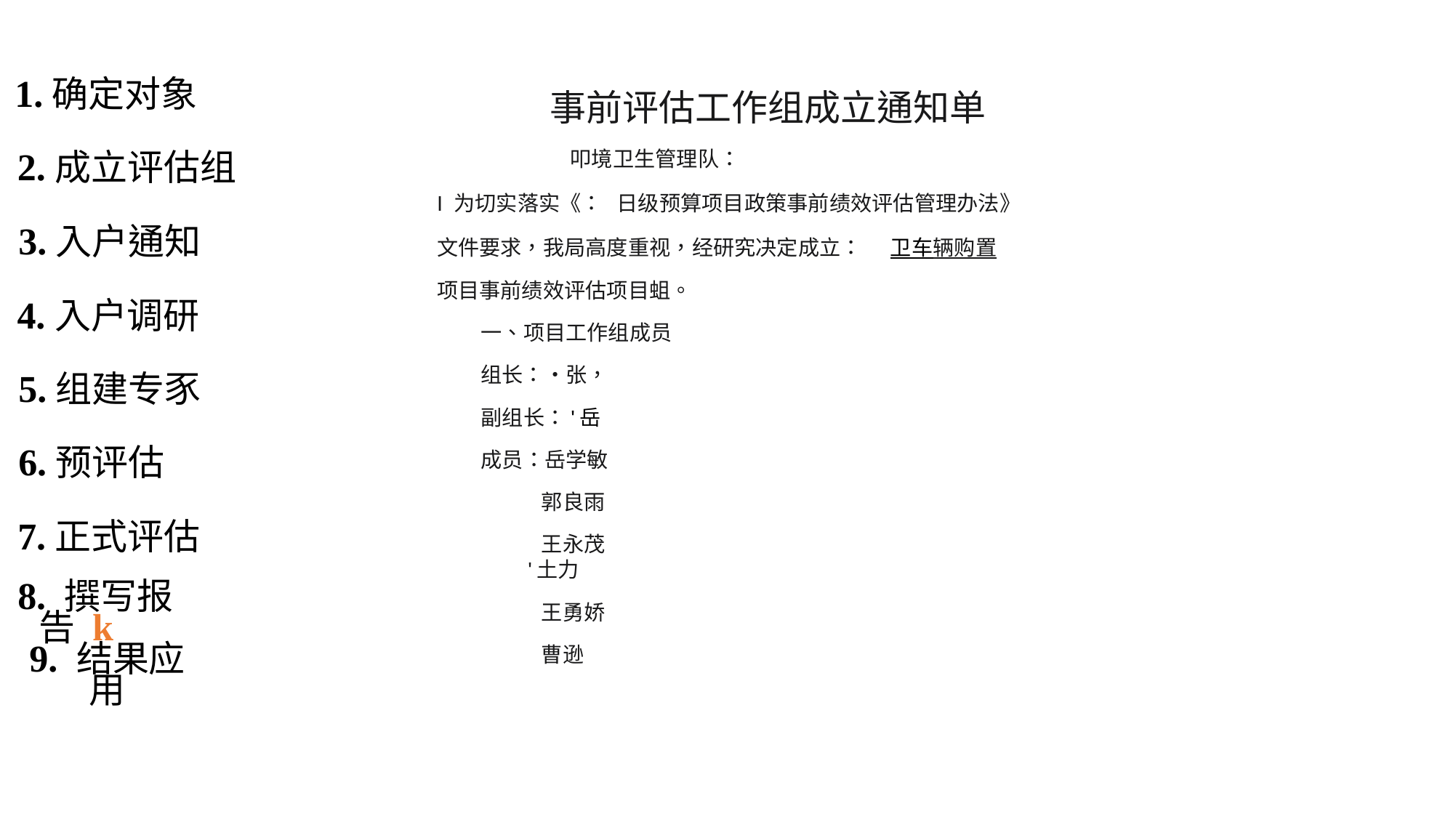

1.确定对象
事前评估工作组成立通知单
叩境卫生管理队：
I 为切实落实《：   日级预算项目政策事前绩效评估管理办法》
文件要求，我局高度重视，经研究决定成立：      卫车辆购置
项目事前绩效评估项目蛆。
一、项目工作组成员
组长：•张，
副组长：'岳
成员：岳学敏
郭良雨
王永茂
'土力
王勇娇
曹逊
2.成立评估组
3.入户通知
4.入户调研
5.组建专豕
6.预评估
7.正式评估
8. 撰写报告 k
9. 结果应用